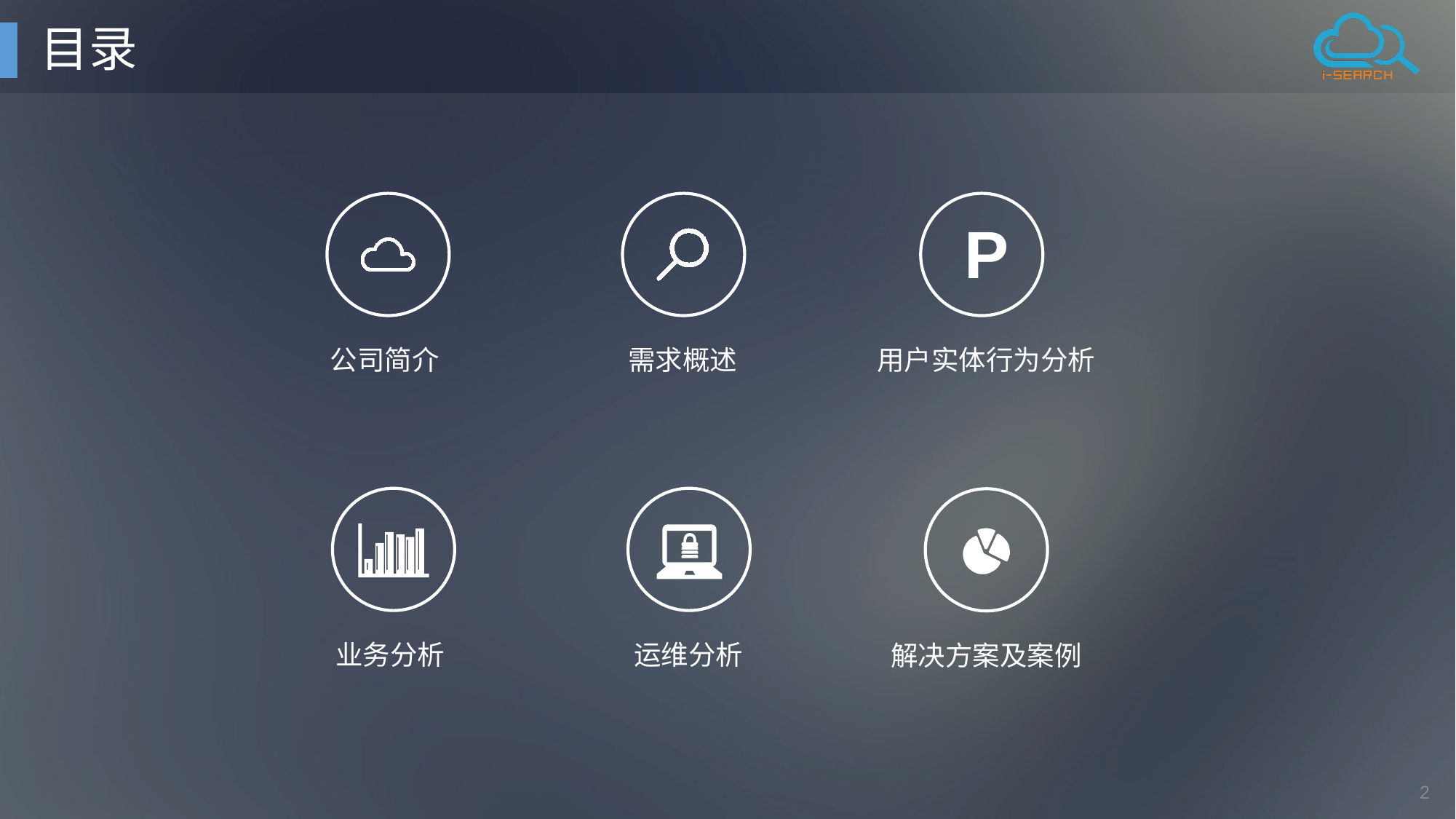

# 目录

P

公司简介
需求概述
用户实体行为分析

业务分析
运维分析
解决方案及案例